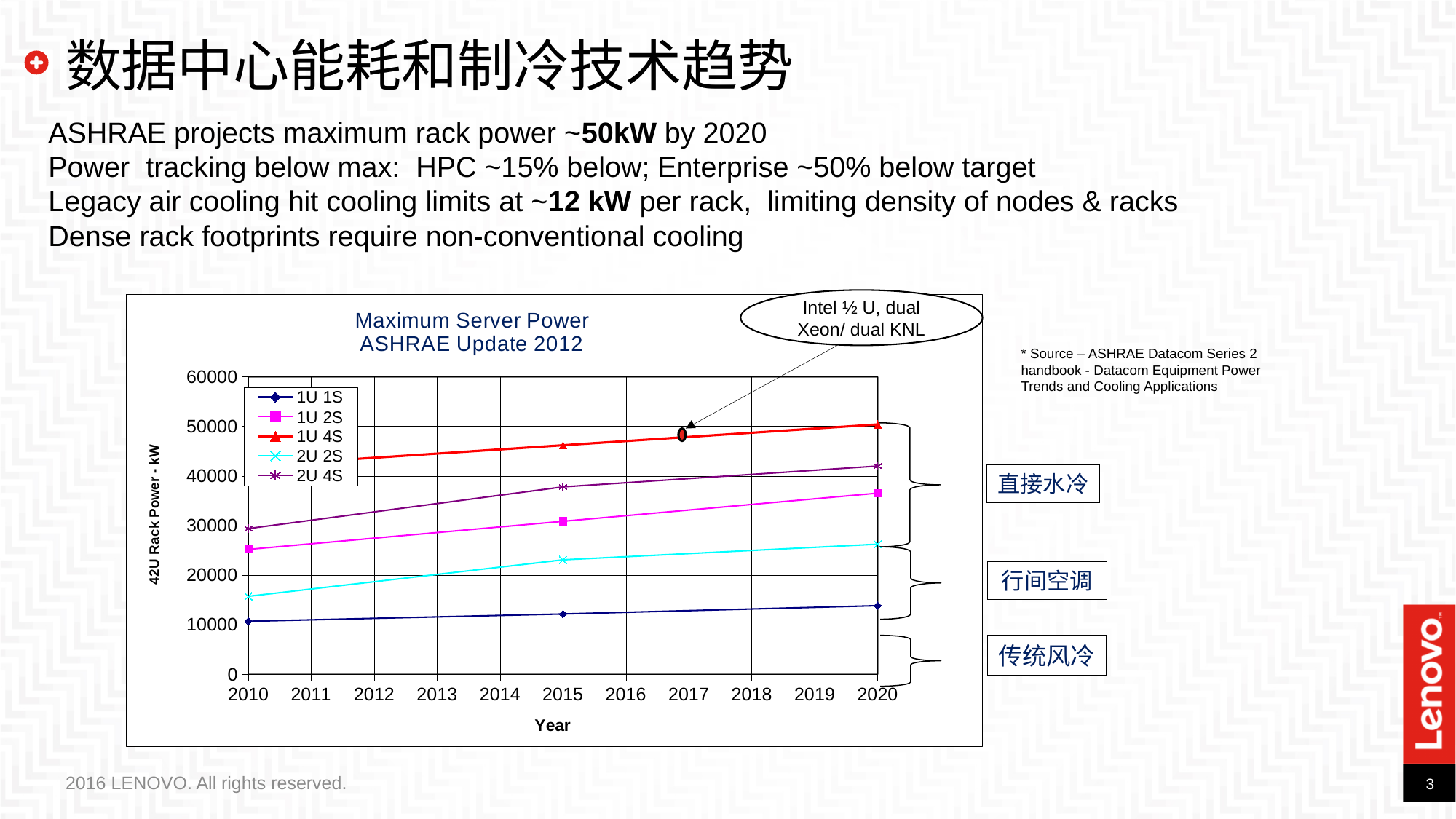

# 数据中心能耗和制冷技术趋势
ASHRAE projects maximum rack power ~50kW by 2020
Power  tracking below max:  HPC ~15% below; Enterprise ~50% below target
Legacy air cooling hit cooling limits at ~12 kW per rack,  limiting density of nodes & racks
Dense rack footprints require non-conventional cooling

Intel ½ U, dual Xeon/ dual KNL

### Chart: Maximum Server Power
ASHRAE Update 2012

| Category | 1U 1S | 1U 2S | 1U 4S | 2U 2S | 2U 4S |
|---|---|---|---|---|---|
* Source – ASHRAE Datacom Series 2 handbook - Datacom Equipment Power Trends and Cooling Applications

直接水冷

行间空调

传统风冷

2016 LENOVO. All rights reserved.